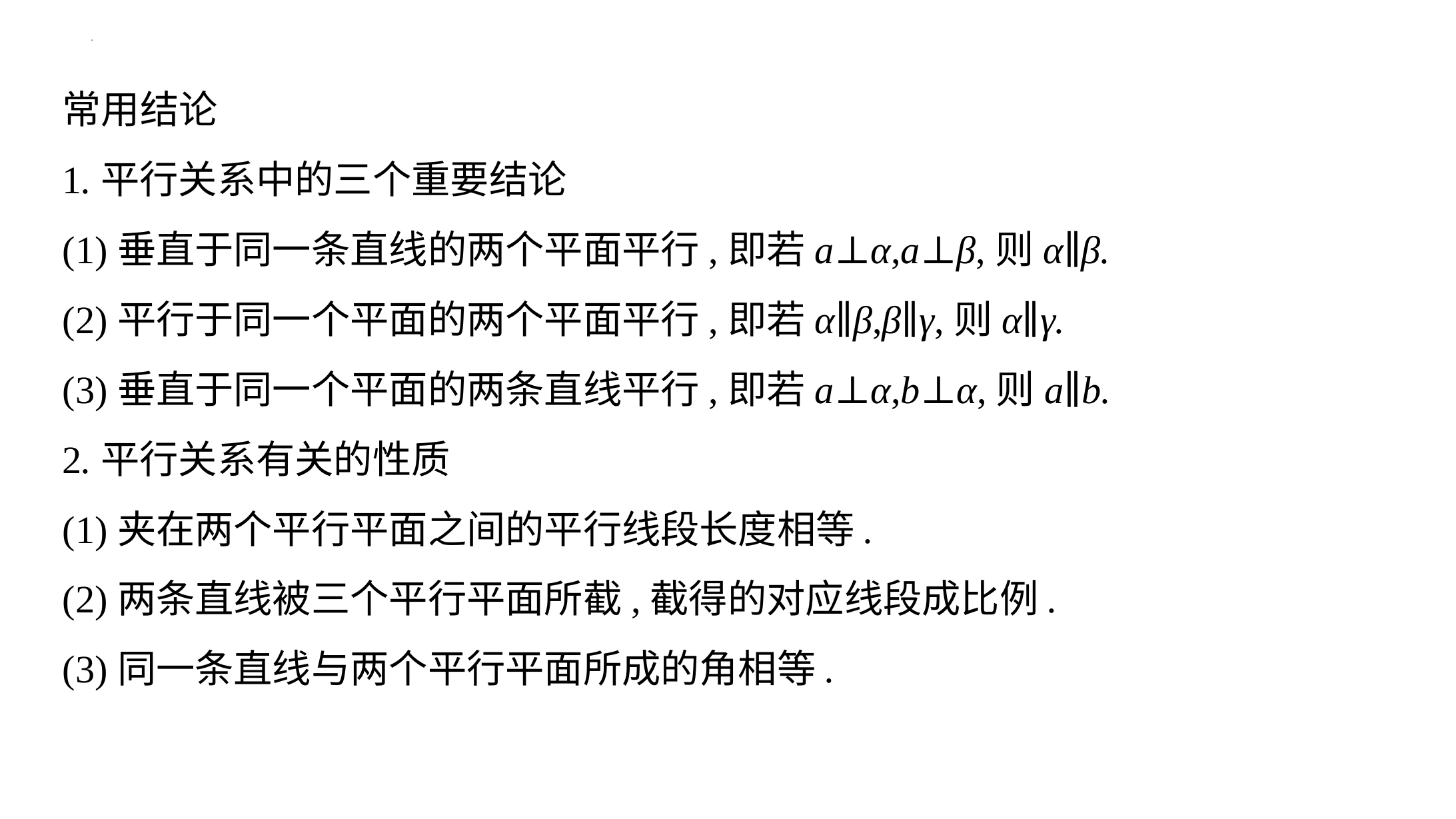

常用结论
1.平行关系中的三个重要结论
(1)垂直于同一条直线的两个平面平行,即若a⊥α,a⊥β,则α∥β.
(2)平行于同一个平面的两个平面平行,即若α∥β,β∥γ,则α∥γ.
(3)垂直于同一个平面的两条直线平行,即若a⊥α,b⊥α,则a∥b.
2.平行关系有关的性质
(1)夹在两个平行平面之间的平行线段长度相等.
(2)两条直线被三个平行平面所截,截得的对应线段成比例.
(3)同一条直线与两个平行平面所成的角相等.